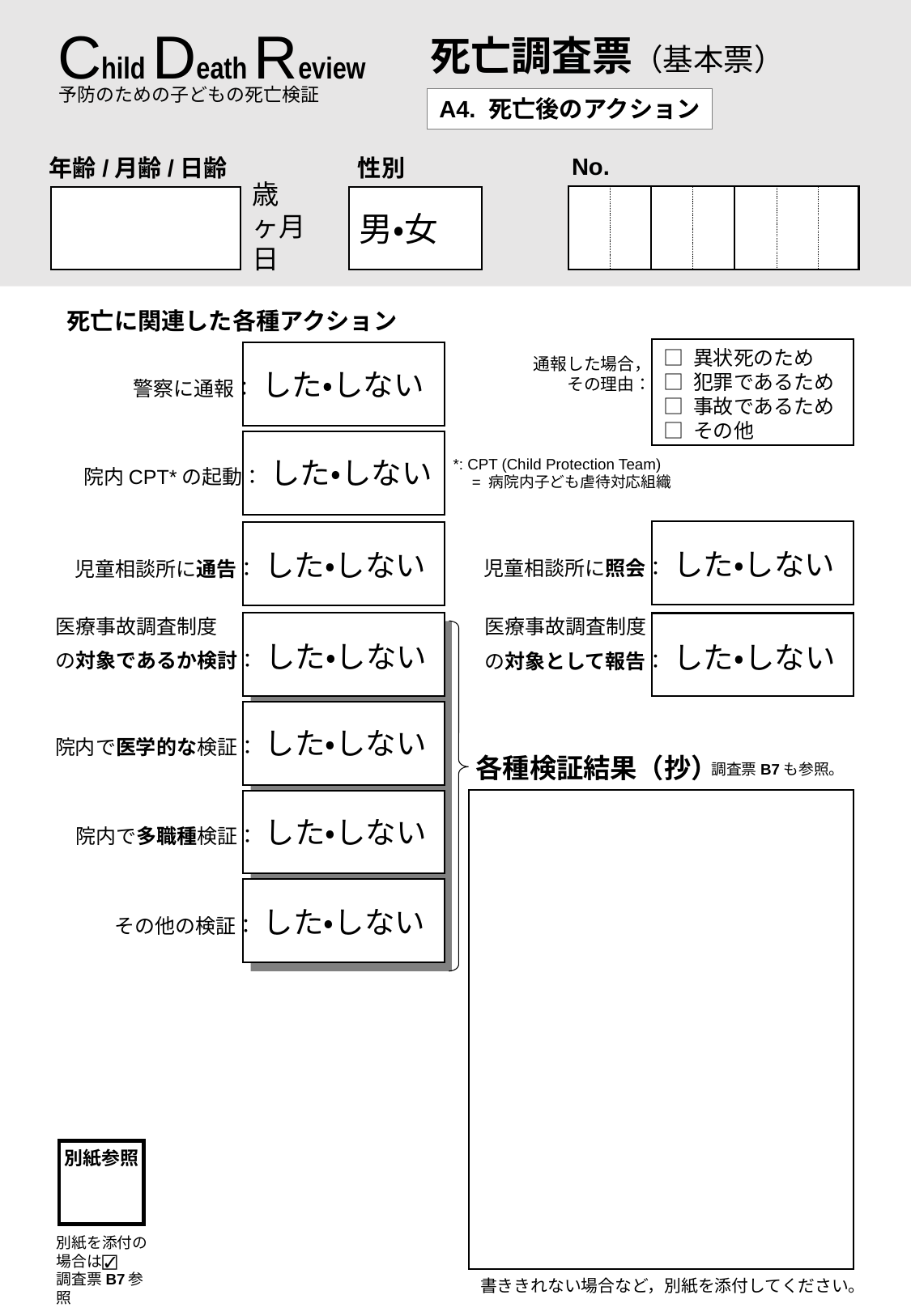

Child Death Review
死亡調査票（基本票）
予防のための子どもの死亡検証
A4. 死亡後のアクション
No.
年齢/月齢/日齢
性別
歳
ヶ月
日

男・女
死亡に関連した各種アクション
□ 異状死のため
□ 犯罪であるため
□ 事故であるため
□ その他

通報した場合，
その理由：
警察に通報： した・しない

院内CPT*の起動： した・しない
*: CPT (Child Protection Team)
　= 病院内子ども虐待対応組織

児童相談所に照会： した・しない
児童相談所に通告： した・しない
医療事故調査制度
の対象であるか検討： した・しない
医療事故調査制度
の対象として報告： した・しない

院内で医学的な検証： した・しない
各種検証結果（抄）
調査票B7も参照。

院内で多職種検証： した・しない

その他の検証： した・しない
別紙参照

別紙を添付の場合は☑
調査票B7参照
書ききれない場合など，別紙を添付してください。